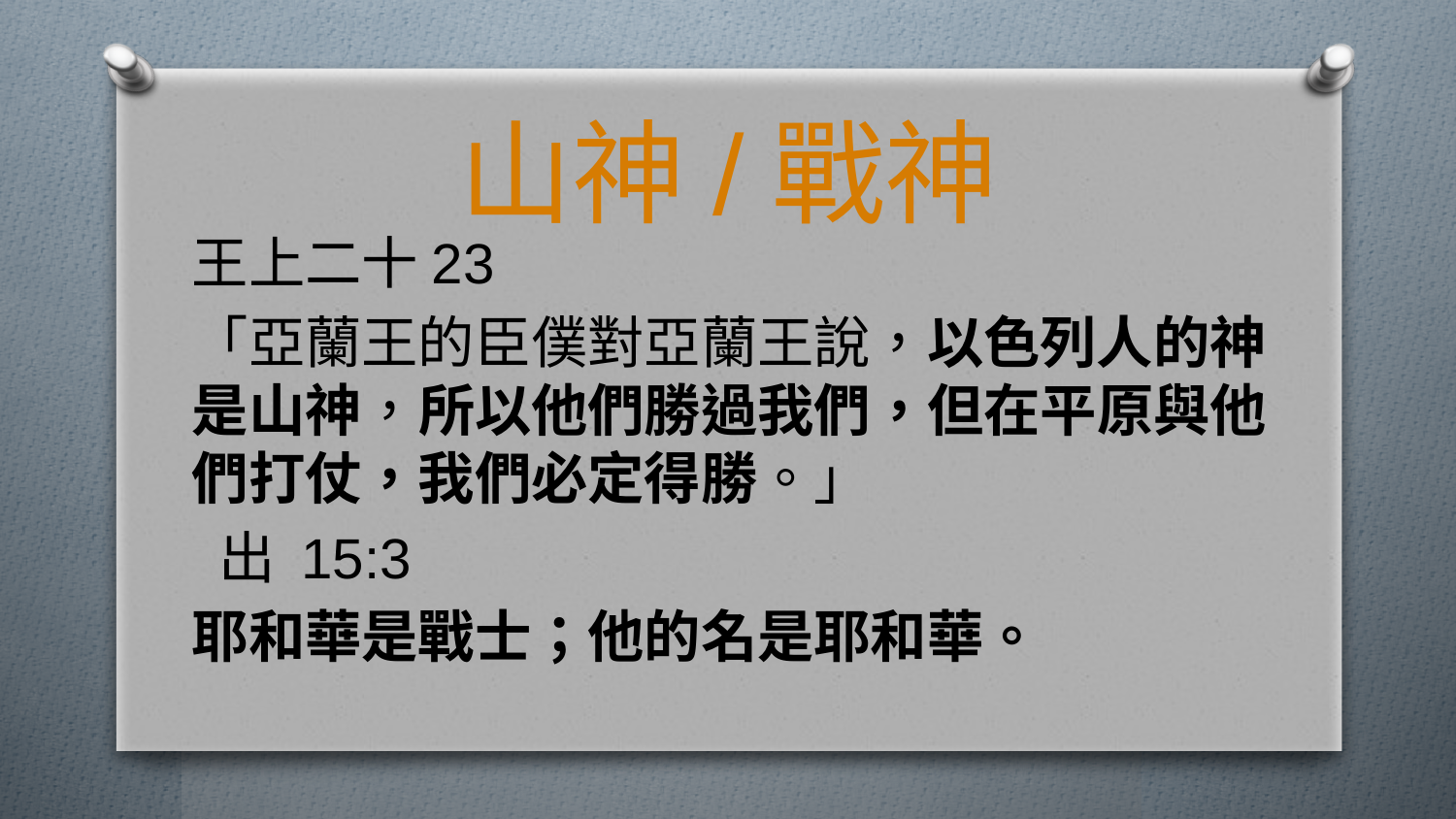

# 山神/戰神
王上二十23
「亞蘭王的臣僕對亞蘭王說，以色列人的神是山神，所以他們勝過我們，但在平原與他們打仗，我們必定得勝。」
 出 15:3
耶和華是戰士；他的名是耶和華。